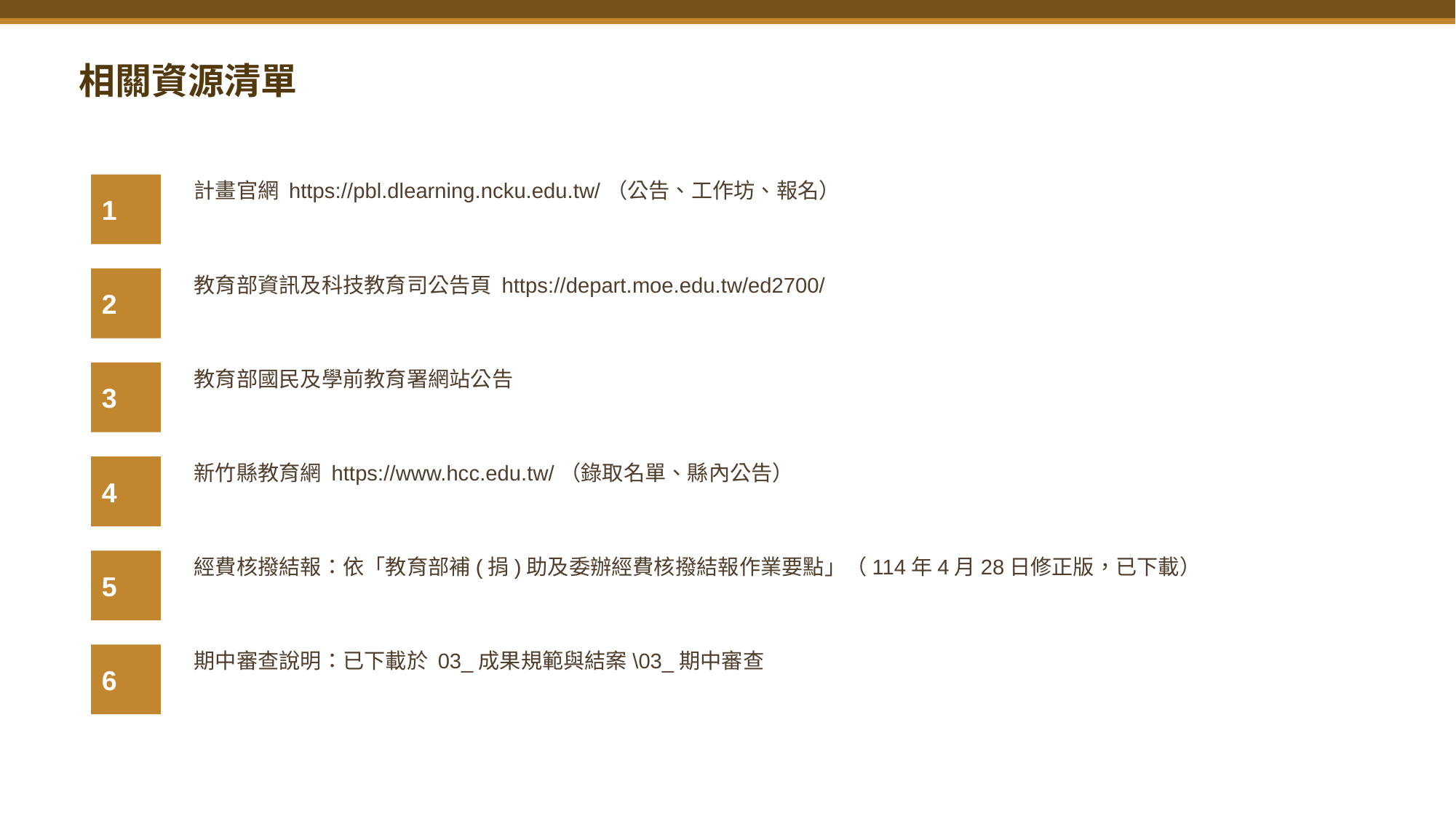

相關資源清單
1
計畫官網 https://pbl.dlearning.ncku.edu.tw/（公告、工作坊、報名）
2
教育部資訊及科技教育司公告頁 https://depart.moe.edu.tw/ed2700/
3
教育部國民及學前教育署網站公告
4
新竹縣教育網 https://www.hcc.edu.tw/（錄取名單、縣內公告）
5
經費核撥結報：依「教育部補(捐)助及委辦經費核撥結報作業要點」（114年4月28日修正版，已下載）
6
期中審查說明：已下載於 03_成果規範與結案\03_期中審查